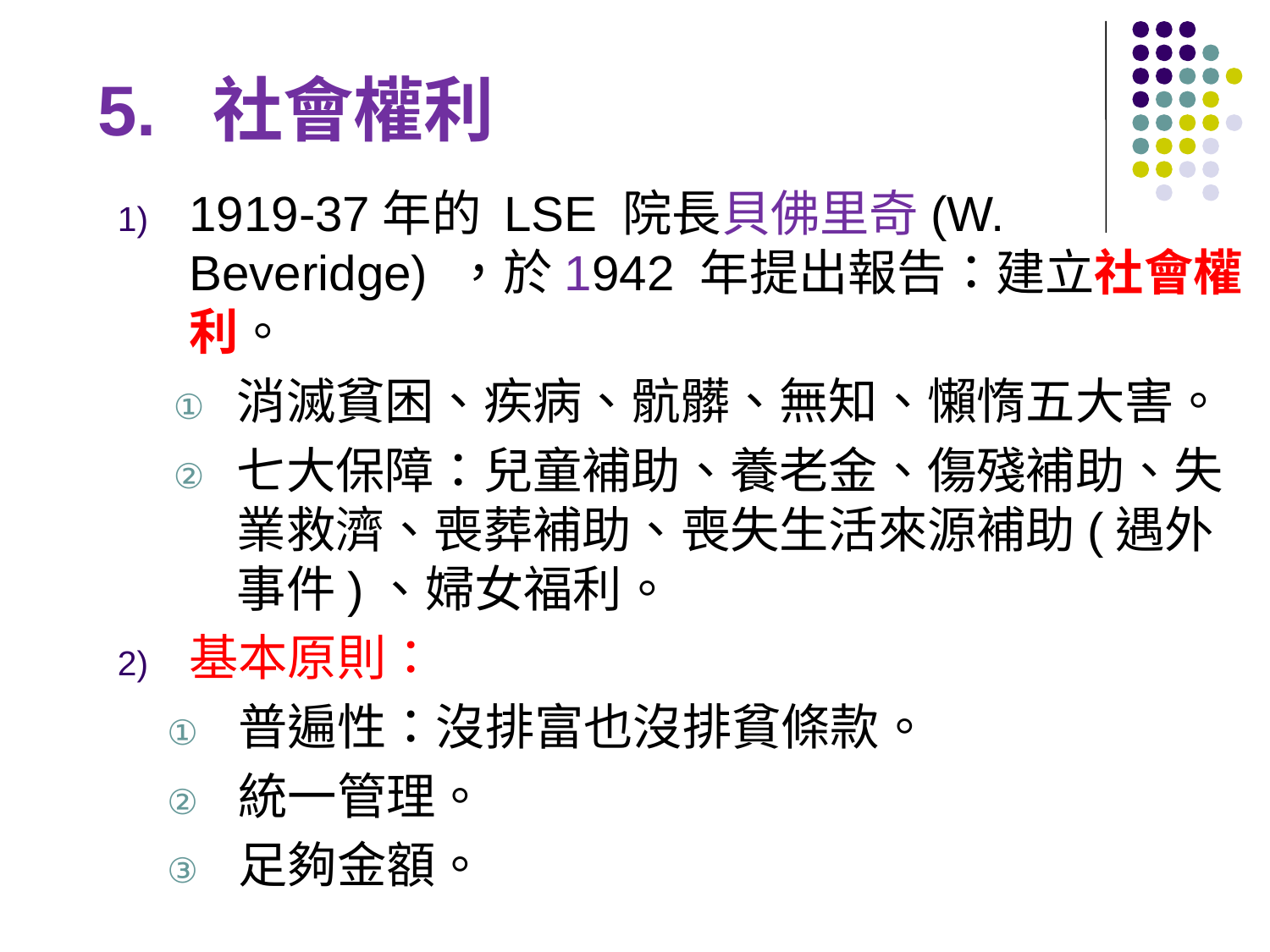

5.  社會權利
1919-37年的 LSE 院長貝佛里奇(W. Beveridge) ，於1942 年提出報告：建立社會權利。
消滅貧困、疾病、骯髒、無知、懶惰五大害。
七大保障：兒童補助、養老金、傷殘補助、失業救濟、喪葬補助、喪失生活來源補助(遇外事件)、婦女福利。
基本原則：
普遍性：沒排富也沒排貧條款。
統一管理。
足夠金額。